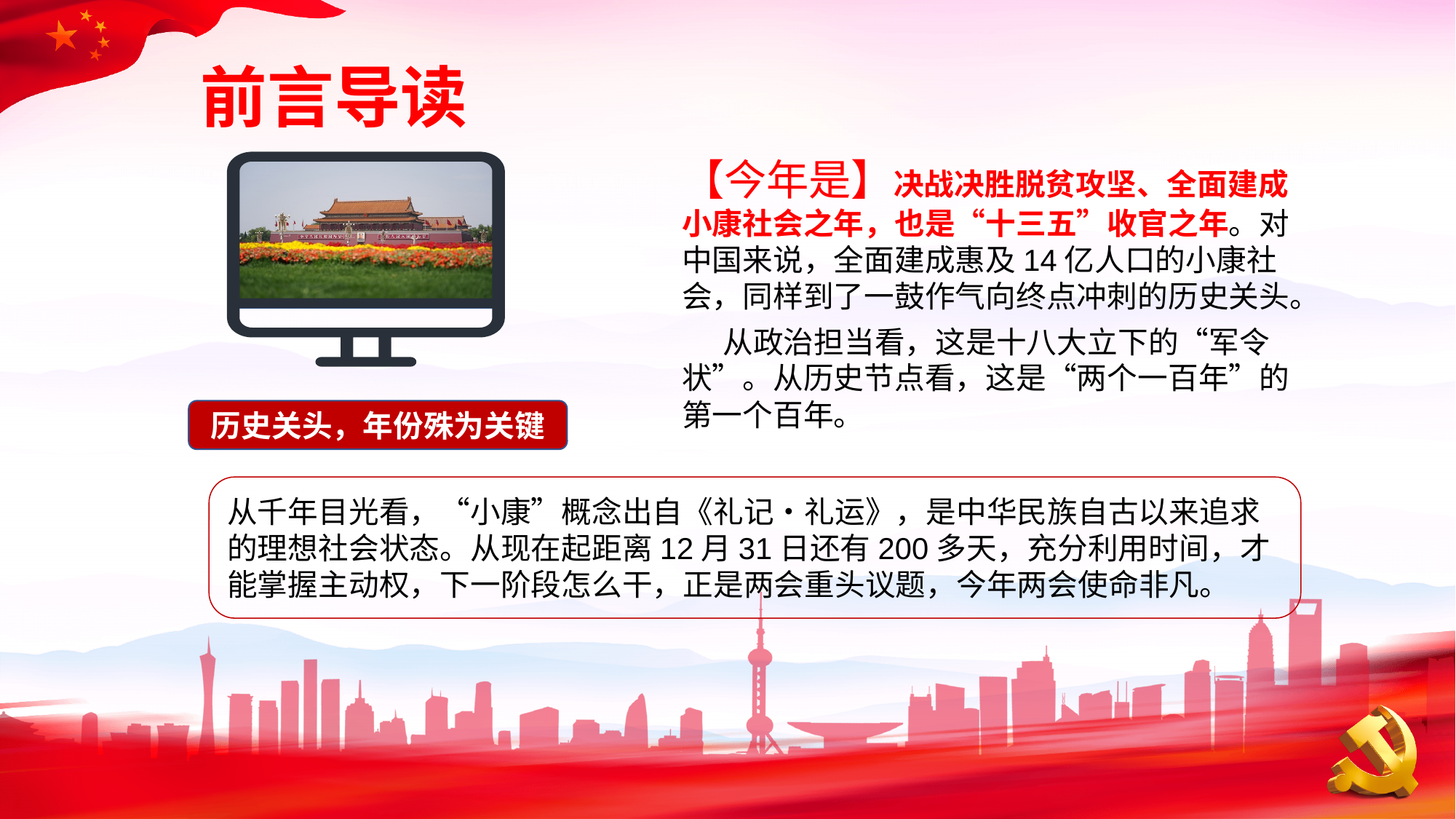

前言导读
【今年是】决战决胜脱贫攻坚、全面建成小康社会之年，也是“十三五”收官之年。对中国来说，全面建成惠及14亿人口的小康社会，同样到了一鼓作气向终点冲刺的历史关头。
     从政治担当看，这是十八大立下的“军令状”。从历史节点看，这是“两个一百年”的第一个百年。

历史关头，年份殊为关键
从千年目光看，“小康”概念出自《礼记•礼运》，是中华民族自古以来追求的理想社会状态。从现在起距离12月31日还有200多天，充分利用时间，才能掌握主动权，下一阶段怎么干，正是两会重头议题，今年两会使命非凡。